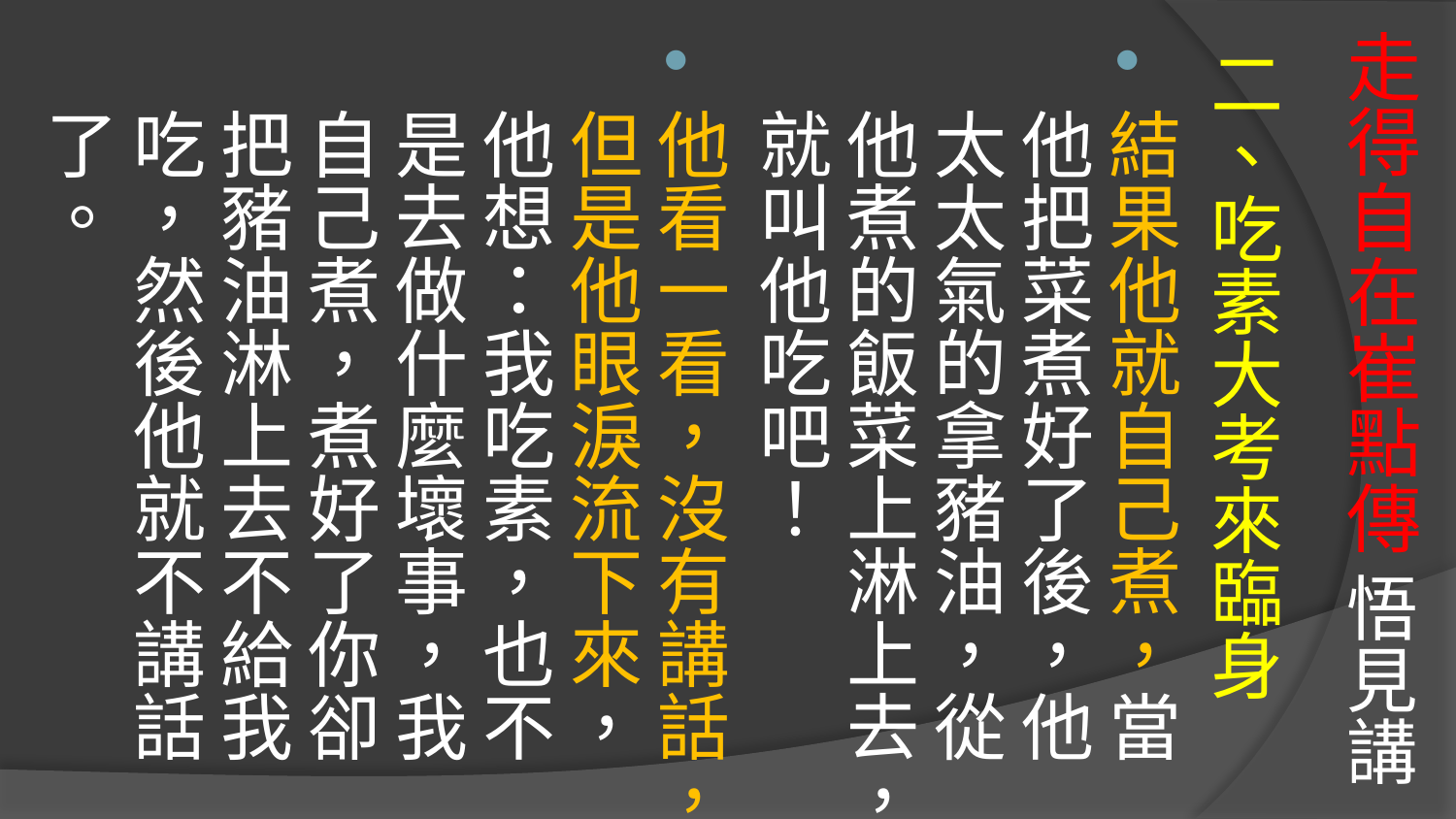

# 走得自在崔點傳 悟見講
二、吃素大考來臨身
結果他就自己煮，當他把菜煮好了後，他太太氣的拿豬油，從他煮的飯菜上淋上去，就叫他吃吧！
他看一看，沒有講話，但是他眼淚流下來，他想：我吃素，也不是去做什麼壞事，我自己煮，煮好了你卻把豬油淋上去不給我吃，然後他就不講話了。